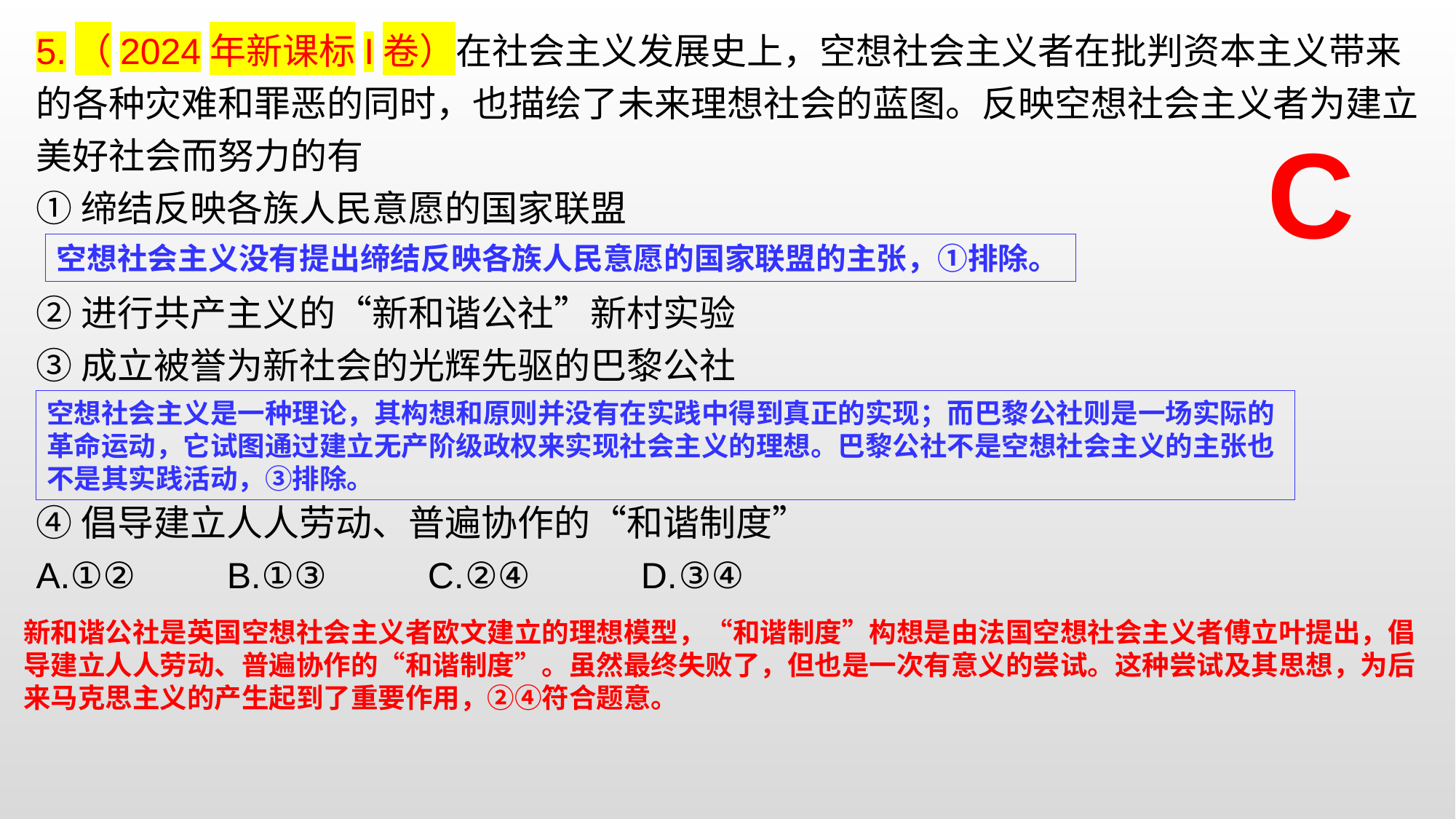

5.（2024年新课标I卷）在社会主义发展史上，空想社会主义者在批判资本主义带来的各种灾难和罪恶的同时，也描绘了未来理想社会的蓝图。反映空想社会主义者为建立美好社会而努力的有
①缔结反映各族人民意愿的国家联盟

②进行共产主义的“新和谐公社”新村实验
③成立被誉为新社会的光辉先驱的巴黎公社

④倡导建立人人劳动、普遍协作的“和谐制度”
A.①②         B.①③          C.②④           D.③④
C
空想社会主义没有提出缔结反映各族人民意愿的国家联盟的主张，①排除。
空想社会主义是一种理论，其构想和原则并没有在实践中得到真正的实现；而巴黎公社则是一场实际的革命运动，它试图通过建立无产阶级政权来实现社会主义的理想。巴黎公社不是空想社会主义的主张也不是其实践活动，③排除。
新和谐公社是英国空想社会主义者欧文建立的理想模型，“和谐制度”构想是由法国空想社会主义者傅立叶提出，倡导建立人人劳动、普遍协作的“和谐制度”。虽然最终失败了，但也是一次有意义的尝试。这种尝试及其思想，为后来马克思主义的产生起到了重要作用，②④符合题意。